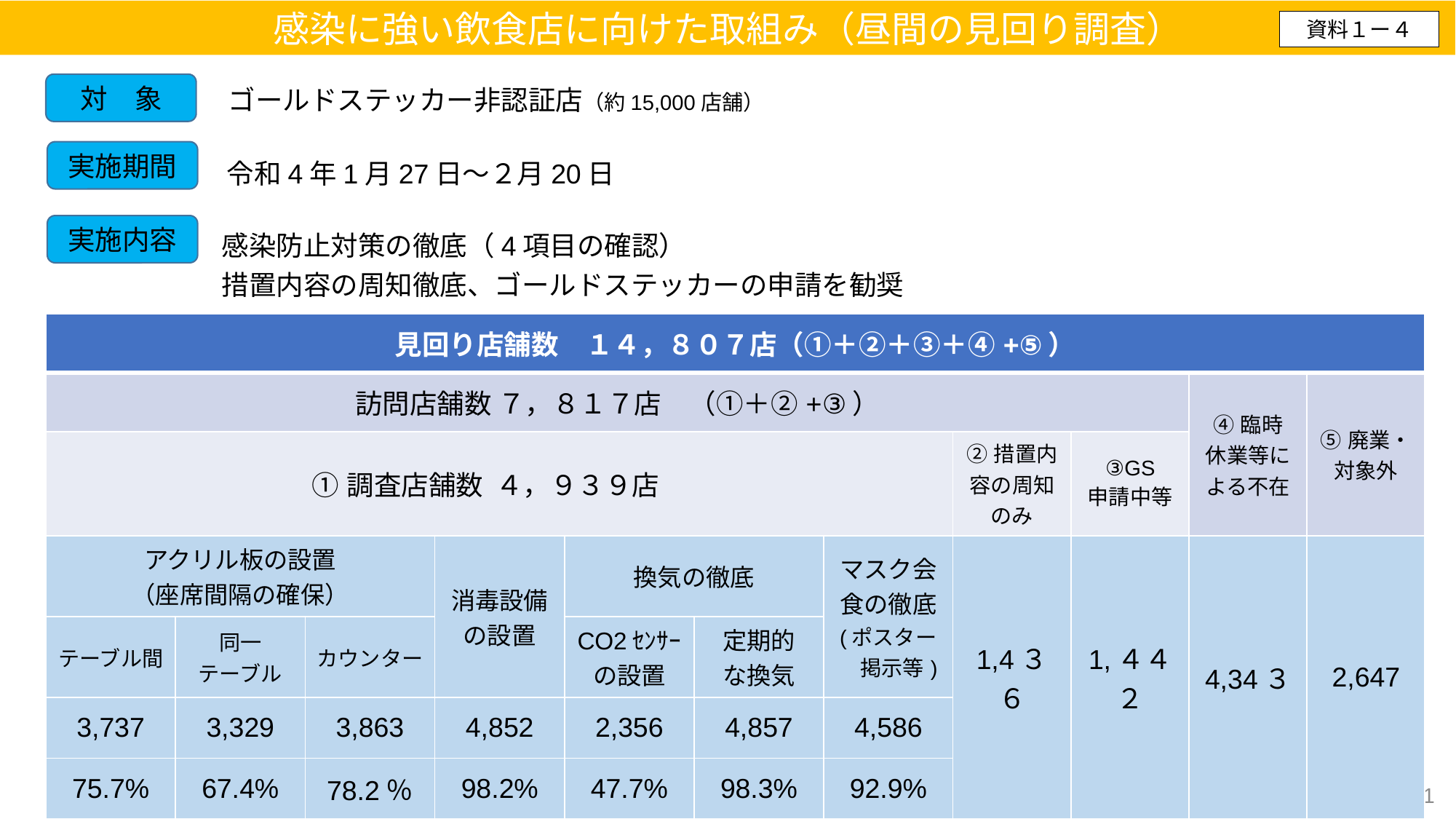

感染に強い飲食店に向けた取組み（昼間の見回り調査）
資料１ー４
対　象
ゴールドステッカー非認証店（約15,000店舗）
実施期間
令和4年1月27日～２月20日
実施内容
感染防止対策の徹底（4項目の確認）
措置内容の周知徹底、ゴールドステッカーの申請を勧奨
| 見回り店舗数　１４，８０７店（①＋②＋③＋④+⑤） |  |  |  |  |  |  |  |  |  |  |
| --- | --- | --- | --- | --- | --- | --- | --- | --- | --- | --- |
| 訪問店舗数 ７，８１７店　（①＋②+③） |  |  |  |  |  |  |  |  | ④臨時 休業等に よる不在 | ⑤廃業・対象外 |
| ①調査店舗数 ４，９３９店 |  |  |  |  |  |  | ②措置内容の周知のみ | ③GS 申請中等 |  |  |
| アクリル板の設置 （座席間隔の確保） |  |  | 消毒設備の設置 | 換気の徹底 |  | マスク会食の徹底 (ポスター 　掲示等) | 1,4３６ | 1,４４２ | 4,34３ | 2,647 |
| テーブル間 | 同一 テーブル | カウンター |  | CO2ｾﾝｻｰの設置 | 定期的 な換気 |  |  |  |  |  |
| 3,737 | 3,329 | 3,863 | 4,852 | 2,356 | 4,857 | 4,586 |  |  |  |  |
| 75.7% | 67.4% | 78.2％ | 98.2% | 47.7% | 98.3% | 92.9% |  |  |  |  |
1
※割合は、調査店舗数を母数としている
※大阪市内は４/５から、大阪市外は４/３０から見回り実施